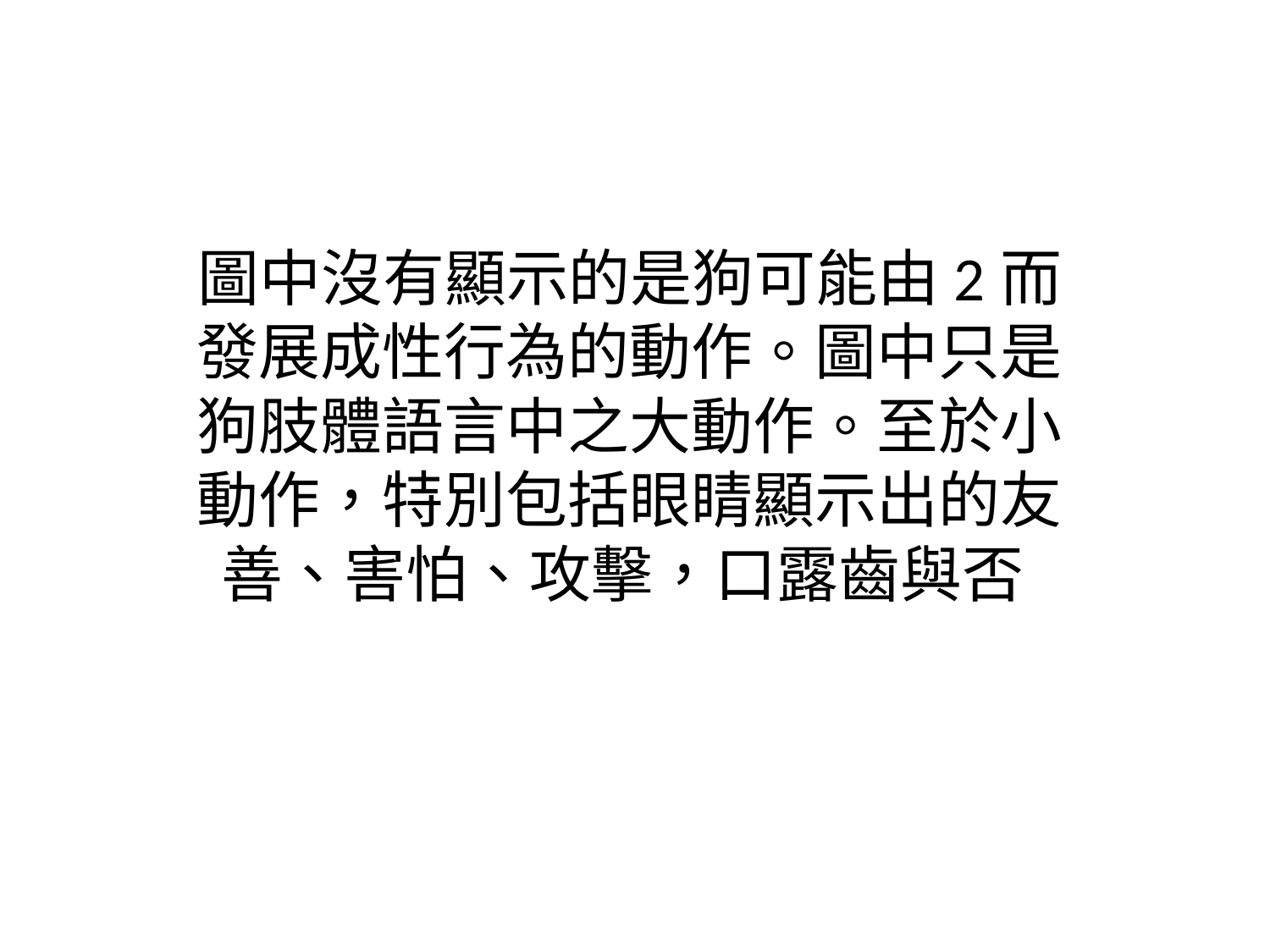

圖中沒有顯示的是狗可能由2而發展成性行為的動作。圖中只是狗肢體語言中之大動作。至於小動作，特別包括眼睛顯示出的友善、害怕、攻擊，口露齒與否